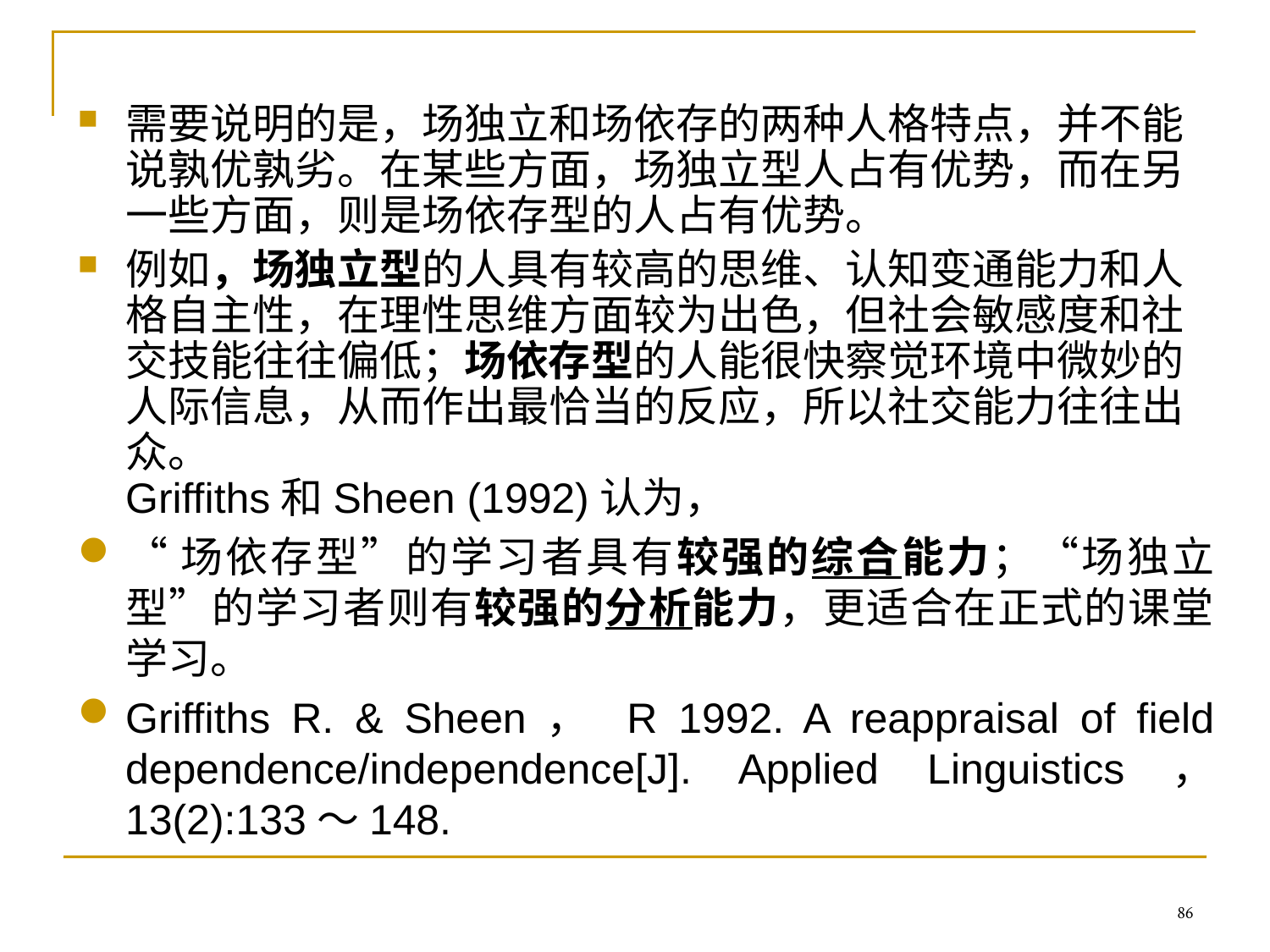

需要说明的是，场独立和场依存的两种人格特点，并不能说孰优孰劣。在某些方面，场独立型人占有优势，而在另一些方面，则是场依存型的人占有优势。
例如，场独立型的人具有较高的思维、认知变通能力和人格自主性，在理性思维方面较为出色，但社会敏感度和社交技能往往偏低；场依存型的人能很快察觉环境中微妙的人际信息，从而作出最恰当的反应，所以社交能力往往出众。
Griffiths和Sheen (1992)认为，
“场依存型”的学习者具有较强的综合能力；“场独立型”的学习者则有较强的分析能力，更适合在正式的课堂学习。
Griffiths R. & Sheen， R 1992. A reappraisal of field dependence/independence[J]. Applied Linguistics， 13(2):133～148.

86